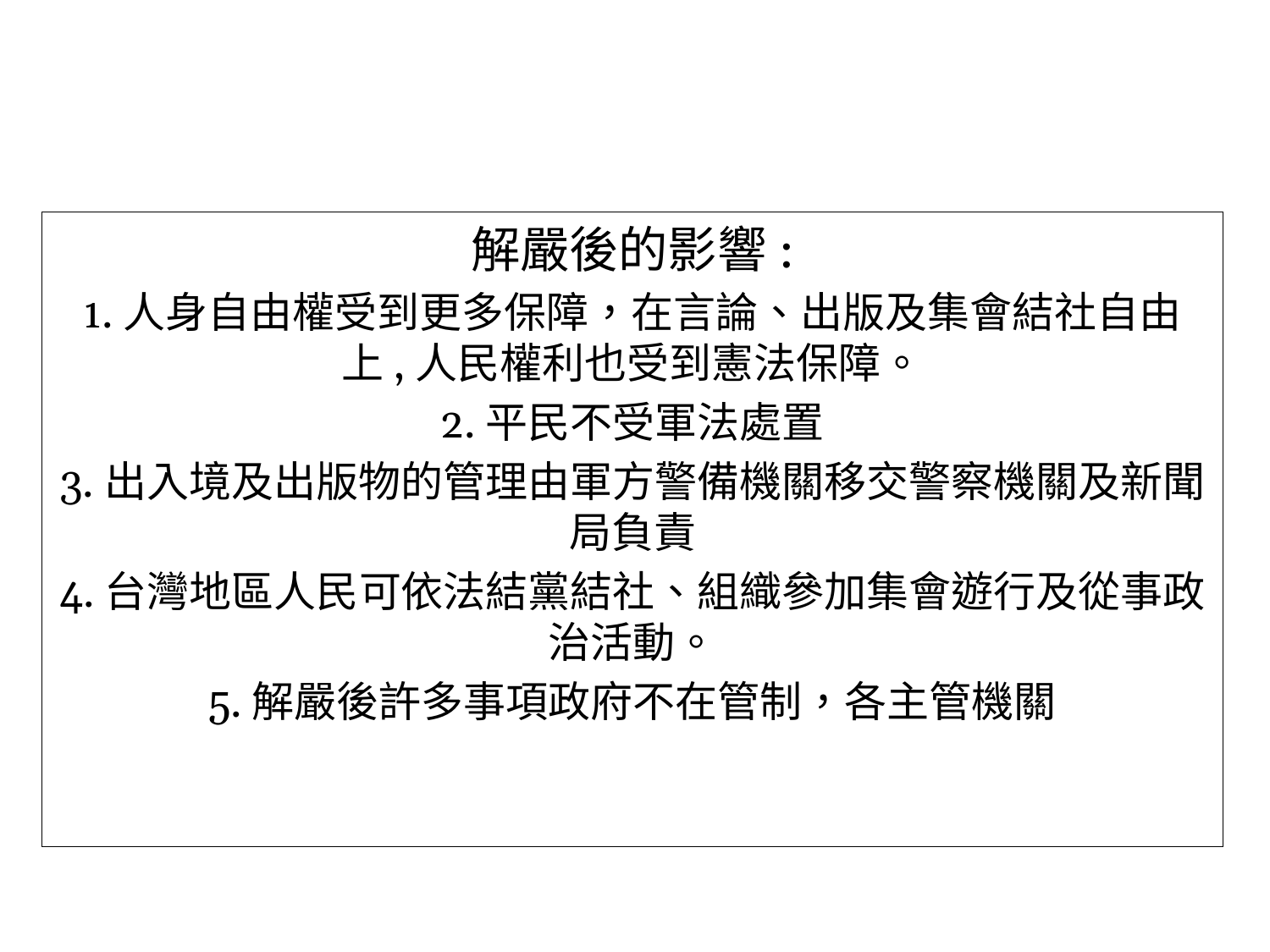

解嚴後的影響:
1.人身自由權受到更多保障，在言論、出版及集會結社自由上,人民權利也受到憲法保障。
2.平民不受軍法處置
3.出入境及出版物的管理由軍方警備機關移交警察機關及新聞局負責
4.台灣地區人民可依法結黨結社、組織參加集會遊行及從事政治活動。
5.解嚴後許多事項政府不在管制，各主管機關